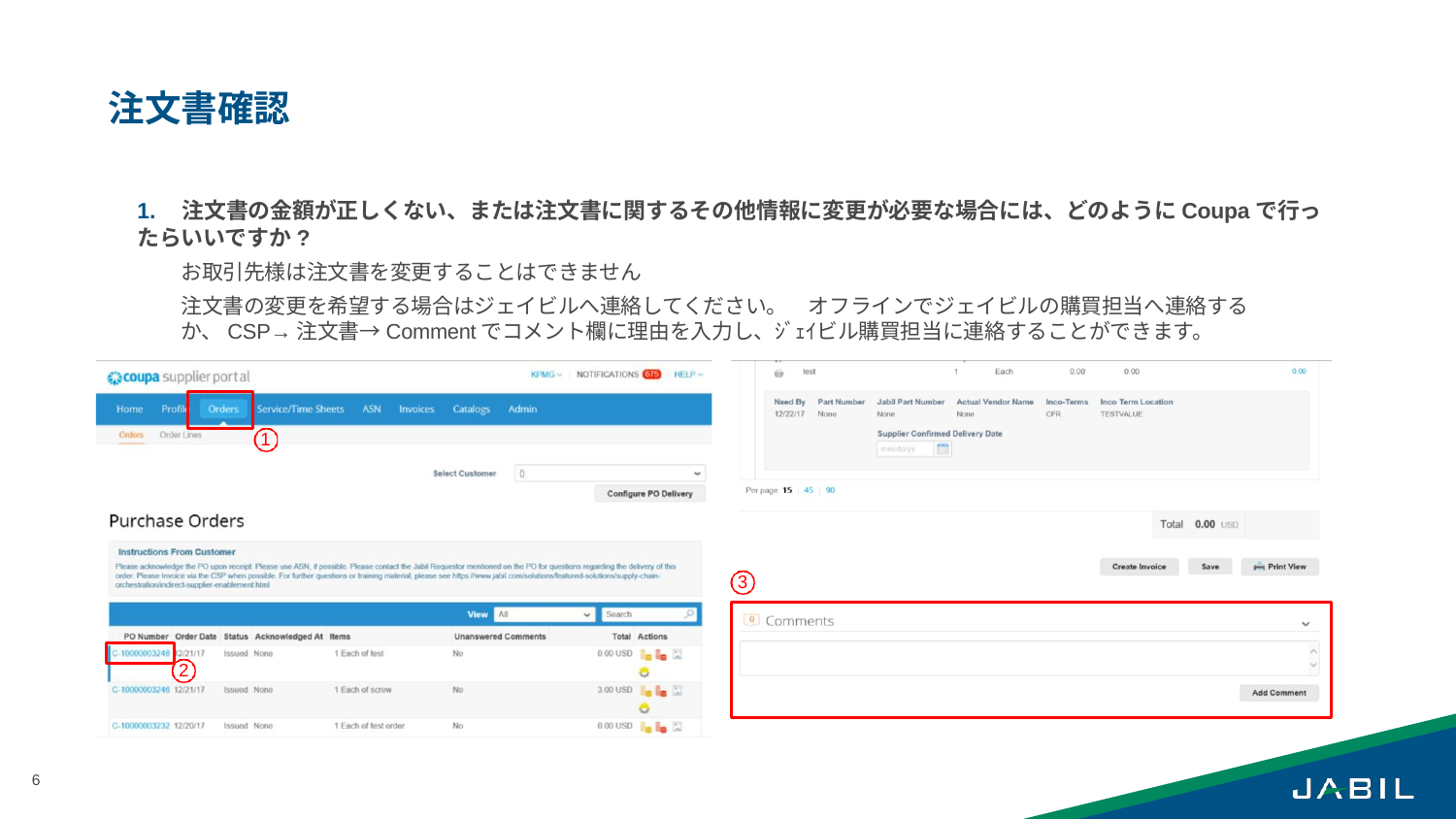

# 注文書確認
1.	注文書の金額が正しくない、または注文書に関するその他情報に変更が必要な場合には、どのようにCoupaで行ったらいいですか?
お取引先様は注文書を変更することはできません
注文書の変更を希望する場合はジェイビルへ連絡してください。　オフラインでジェイビルの購買担当へ連絡するか、CSP→注文書→Commentでコメント欄に理由を入力し、ｼﾞｪｲビル購買担当に連絡することができます。

1

3

2

6